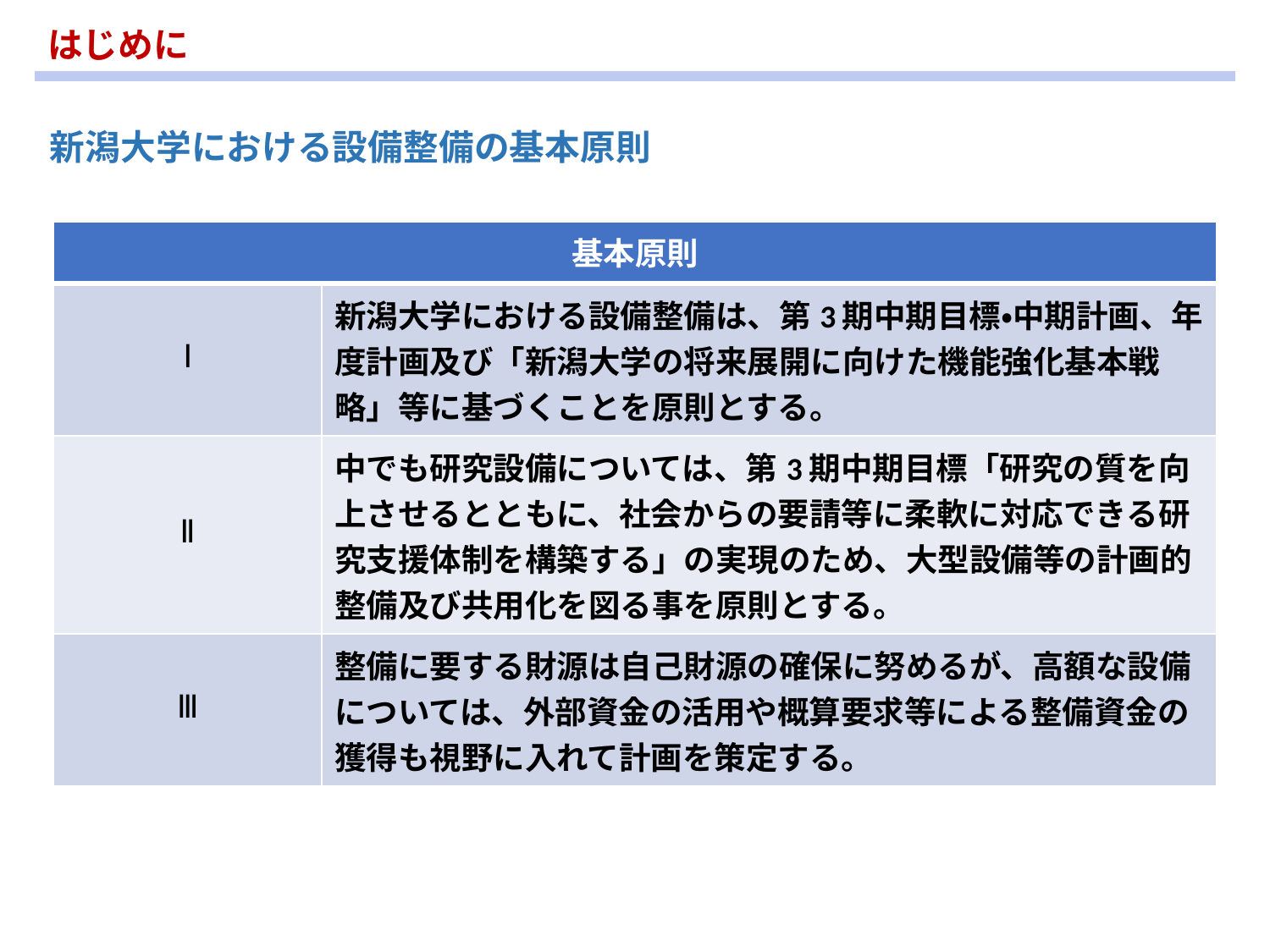

はじめに
新潟大学における設備整備の基本原則
| 基本原則 |  |
| --- | --- |
| Ⅰ | 新潟大学における設備整備は、第3期中期目標・中期計画、年度計画及び「新潟大学の将来展開に向けた機能強化基本戦略」等に基づくことを原則とする。 |
| Ⅱ | 中でも研究設備については、第3期中期目標「研究の質を向上させるとともに、社会からの要請等に柔軟に対応できる研究支援体制を構築する」の実現のため、大型設備等の計画的整備及び共用化を図る事を原則とする。 |
| Ⅲ | 整備に要する財源は自己財源の確保に努めるが、高額な設備については、外部資金の活用や概算要求等による整備資金の獲得も視野に入れて計画を策定する。 |